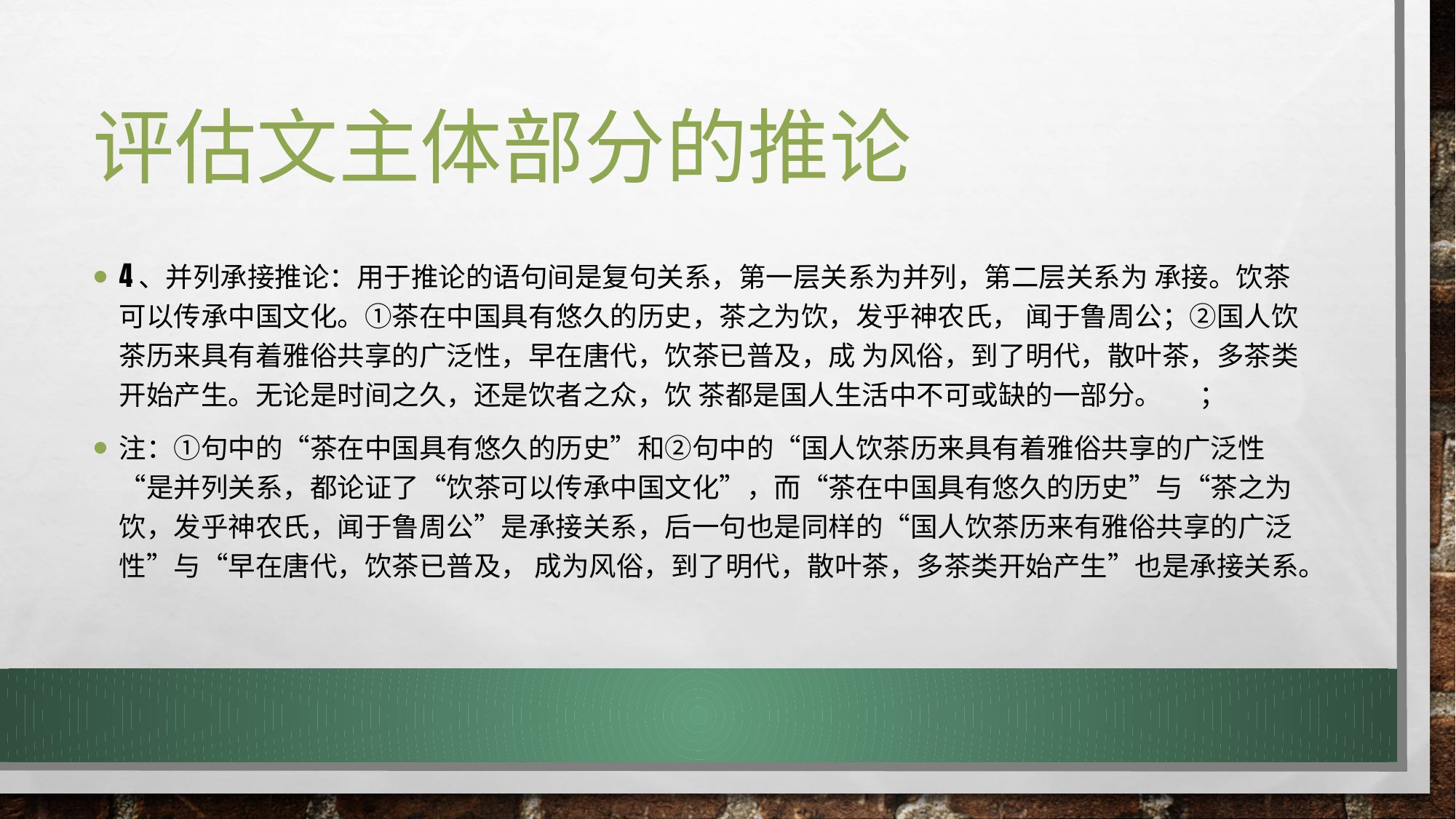

# 评估文主体部分的推论
4、并列承接推论：用于推论的语句间是复句关系，第一层关系为并列，第二层关系为 承接。饮茶可以传承中国文化。①茶在中国具有悠久的历史，茶之为饮，发乎神农氏， 闻于鲁周公；②国人饮茶历来具有着雅俗共享的广泛性，早在唐代，饮茶已普及，成 为风俗，到了明代，散叶茶，多茶类开始产生。无论是时间之久，还是饮者之众，饮 茶都是国人生活中不可或缺的一部分。	；
注：①句中的“茶在中国具有悠久的历史”和②句中的“国人饮茶历来具有着雅俗共享的广泛性“是并列关系，都论证了“饮茶可以传承中国文化”，而“茶在中国具有悠久的历史”与“茶之为饮，发乎神农氏，闻于鲁周公”是承接关系，后一句也是同样的“国人饮茶历来有雅俗共享的广泛性”与“早在唐代，饮茶已普及， 成为风俗，到了明代，散叶茶，多茶类开始产生”也是承接关系。